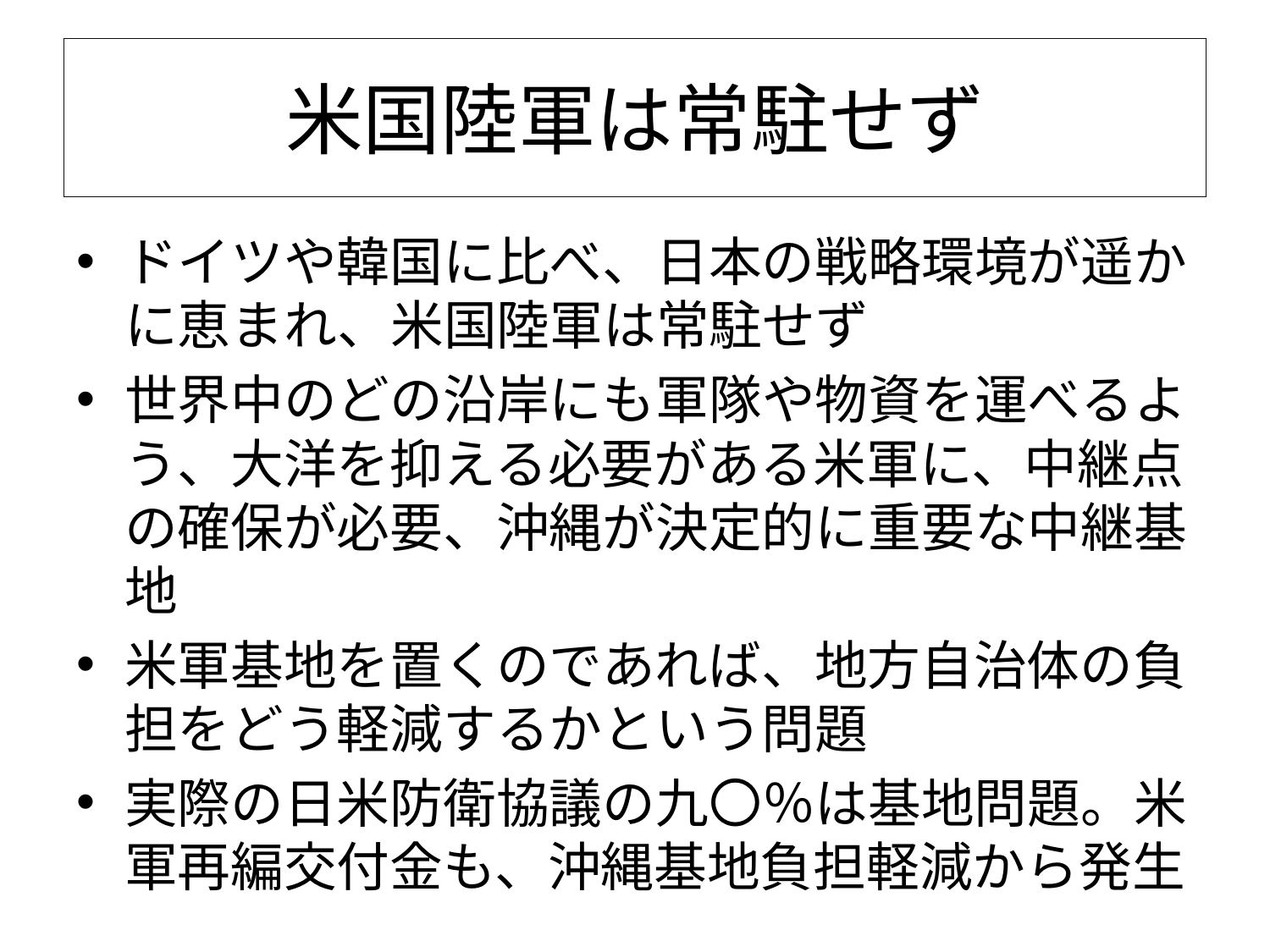

# 米国陸軍は常駐せず
ドイツや韓国に比べ、日本の戦略環境が遥かに恵まれ、米国陸軍は常駐せず
世界中のどの沿岸にも軍隊や物資を運べるよう、大洋を抑える必要がある米軍に、中継点の確保が必要、沖縄が決定的に重要な中継基地
米軍基地を置くのであれば、地方自治体の負担をどう軽減するかという問題
実際の日米防衛協議の九〇％は基地問題。米軍再編交付金も、沖縄基地負担軽減から発生